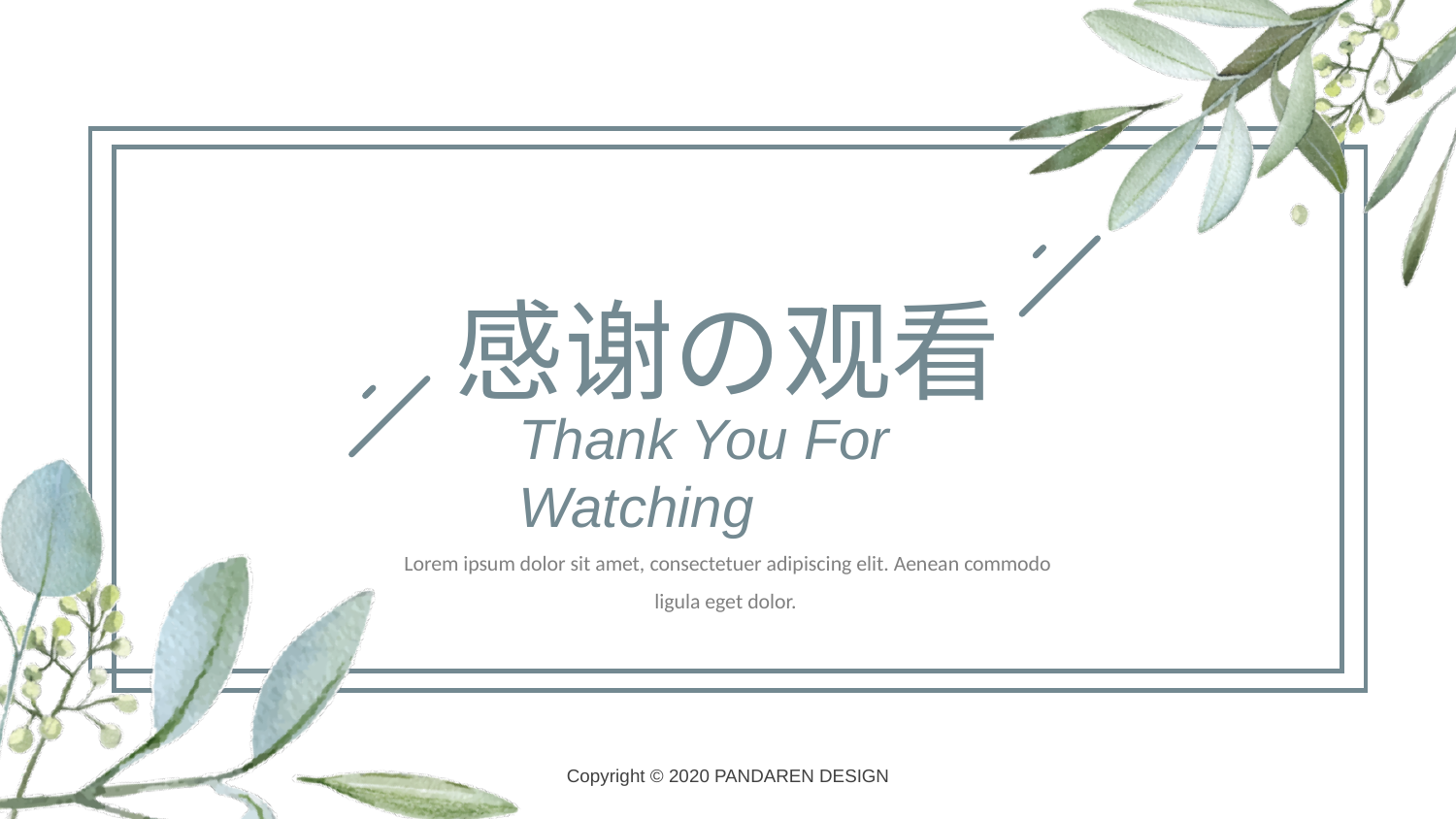

感谢の观看
Thank You For Watching
Lorem ipsum dolor sit amet, consectetuer adipiscing elit. Aenean commodo ligula eget dolor.
Copyright © 2020 PANDAREN DESIGN